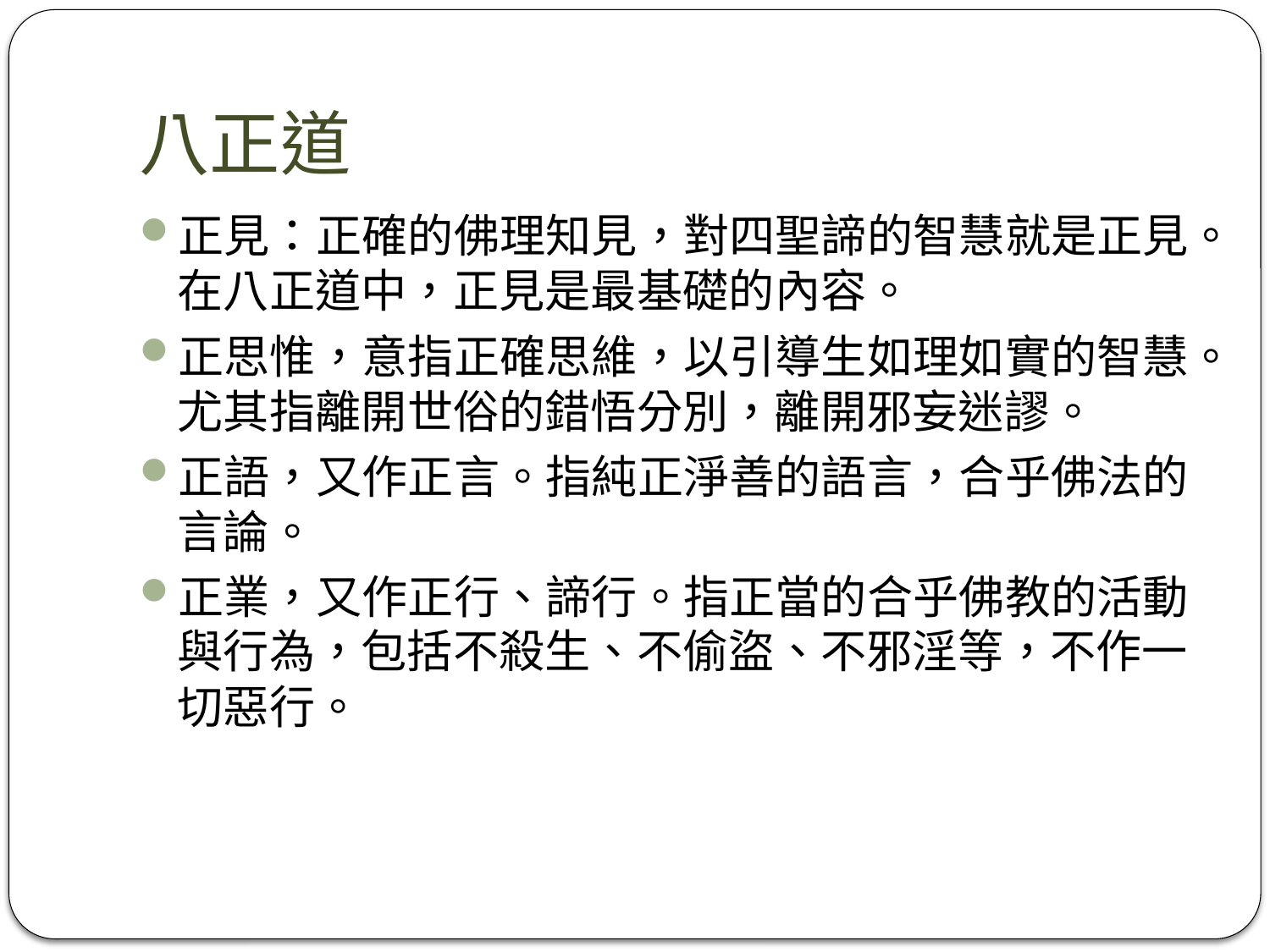

# 八正道
正見：正確的佛理知見，對四聖諦的智慧就是正見。在八正道中，正見是最基礎的內容。
正思惟，意指正確思維，以引導生如理如實的智慧。尤其指離開世俗的錯悟分別，離開邪妄迷謬。
正語，又作正言。指純正淨善的語言，合乎佛法的言論。
正業，又作正行、諦行。指正當的合乎佛教的活動與行為，包括不殺生、不偷盜、不邪淫等，不作一切惡行。